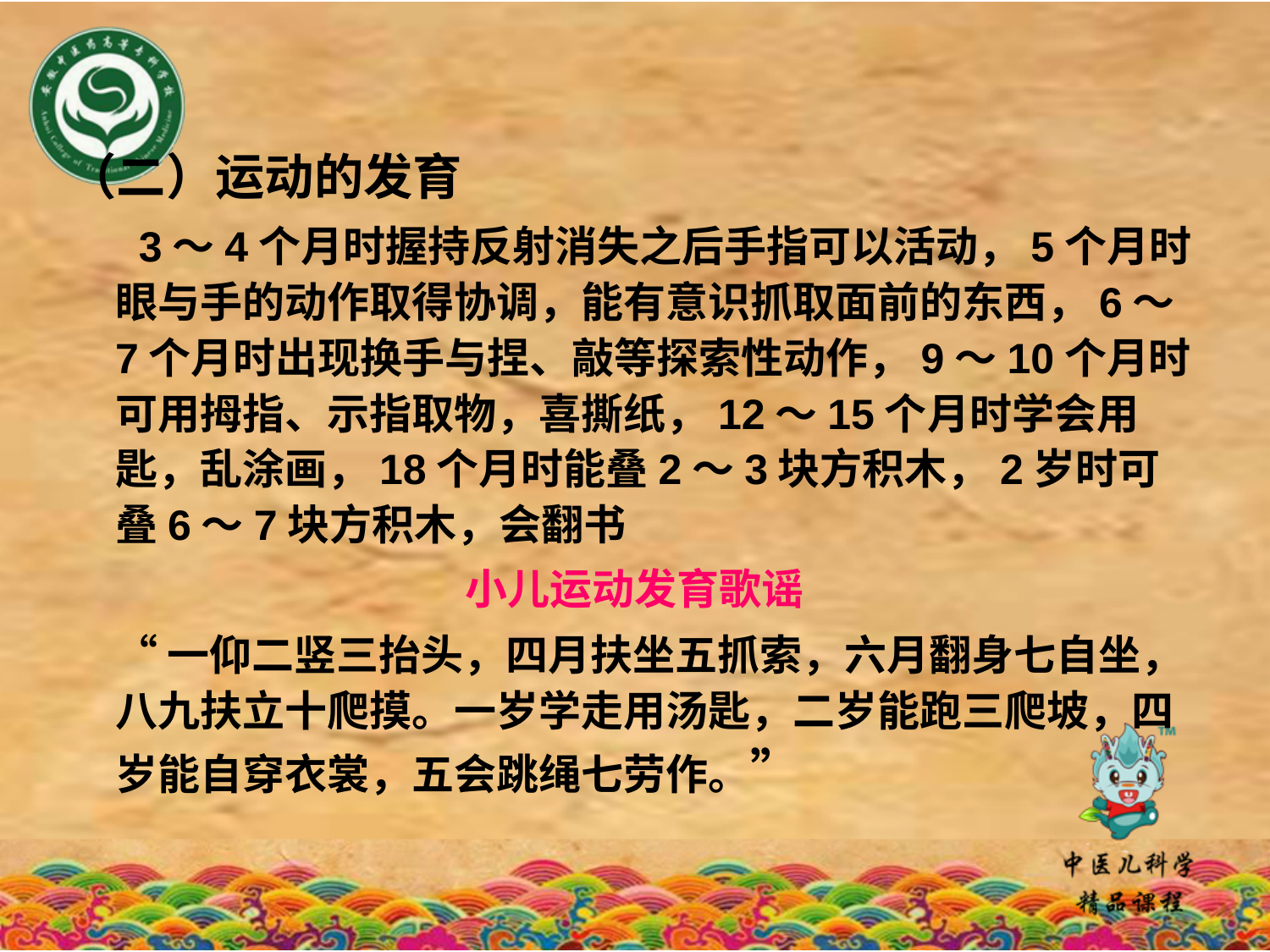

（二）运动的发育
      3～4个月时握持反射消失之后手指可以活动，5个月时眼与手的动作取得协调，能有意识抓取面前的东西，6～7个月时出现换手与捏、敲等探索性动作，9～10个月时可用拇指、示指取物，喜撕纸，12～15个月时学会用匙，乱涂画，18个月时能叠2～3块方积木，2岁时可叠6～7块方积木，会翻书
小儿运动发育歌谣
     “一仰二竖三抬头，四月扶坐五抓索，六月翻身七自坐，八九扶立十爬摸。一岁学走用汤匙，二岁能跑三爬坡，四岁能自穿衣裳，五会跳绳七劳作。”